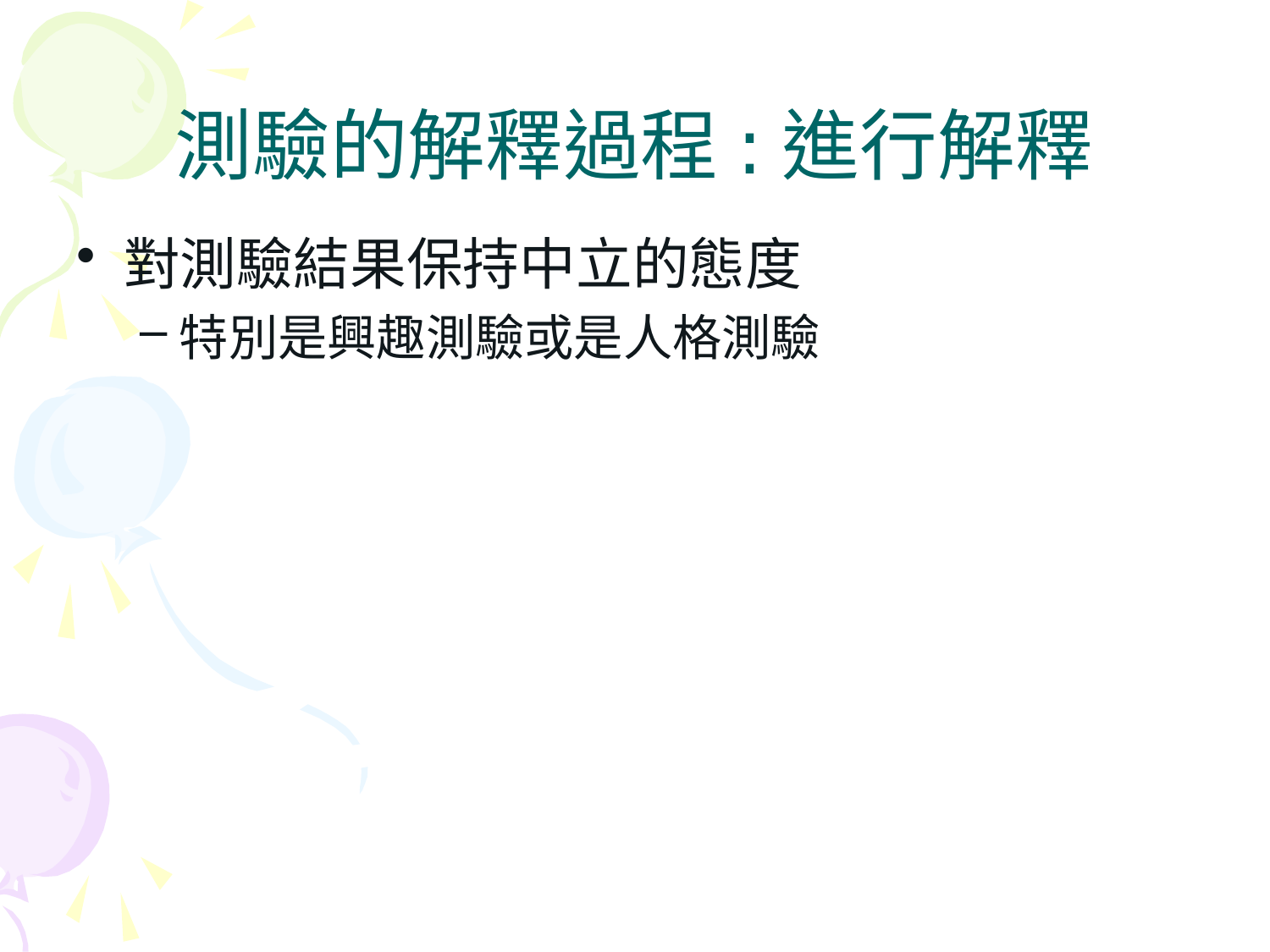

# 測驗的解釋過程:進行解釋
對測驗結果保持中立的態度
特別是興趣測驗或是人格測驗